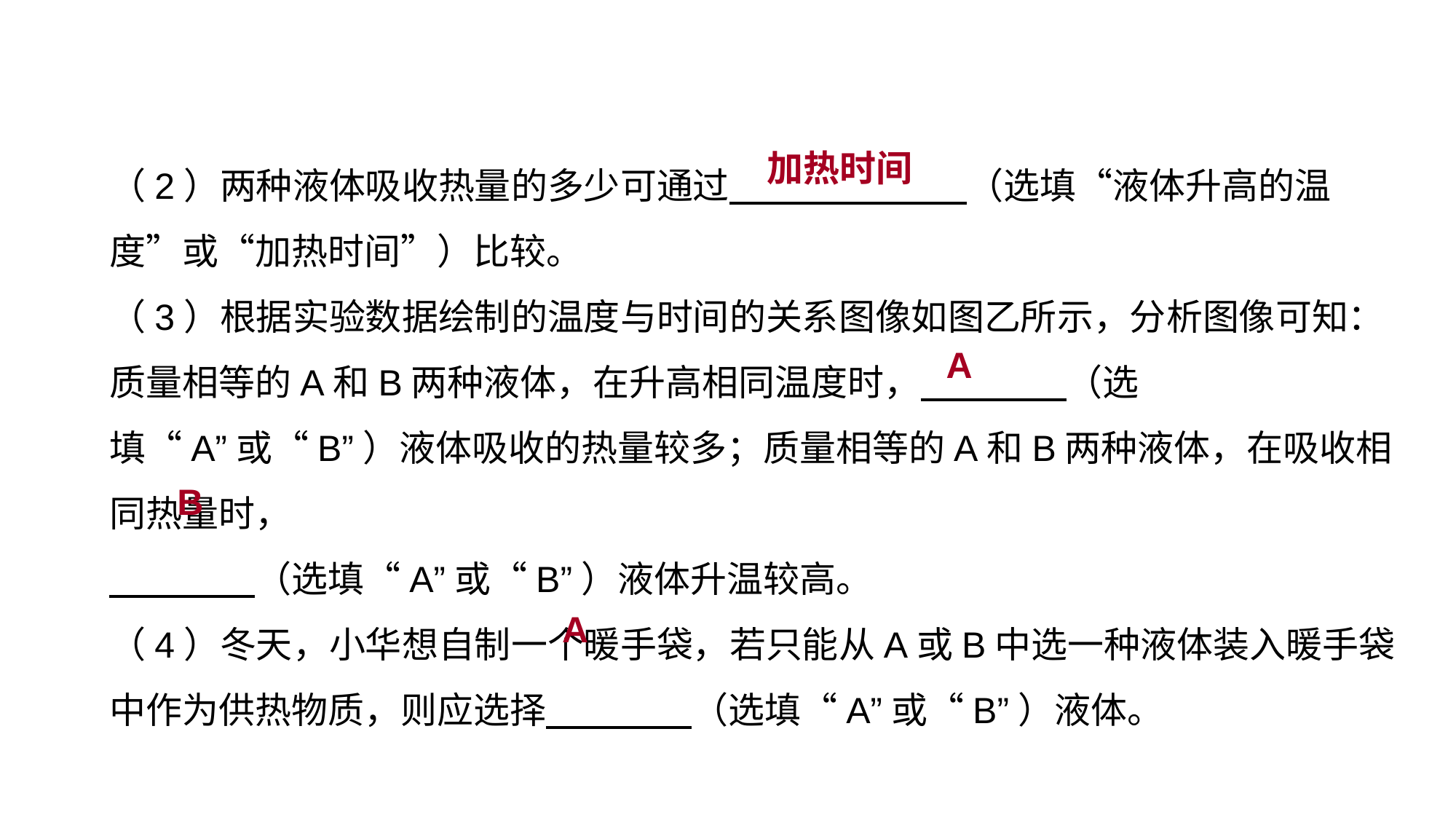

加热时间
（2）两种液体吸收热量的多少可通过                             （选填“液体升高的温度”或“加热时间”）比较。
（3）根据实验数据绘制的温度与时间的关系图像如图乙所示，分析图像可知：质量相等的A和B两种液体，在升高相同温度时，　　　　（选填“A”或“B”）液体吸收的热量较多；质量相等的A和B两种液体，在吸收相同热量时，
　　　　（选填“A”或“B”）液体升温较高。
（4）冬天，小华想自制一个暖手袋，若只能从A或B中选一种液体装入暖手袋中作为供热物质，则应选择　　　　（选填“A”或“B”）液体。
实验突破 素养提升
A
B
A